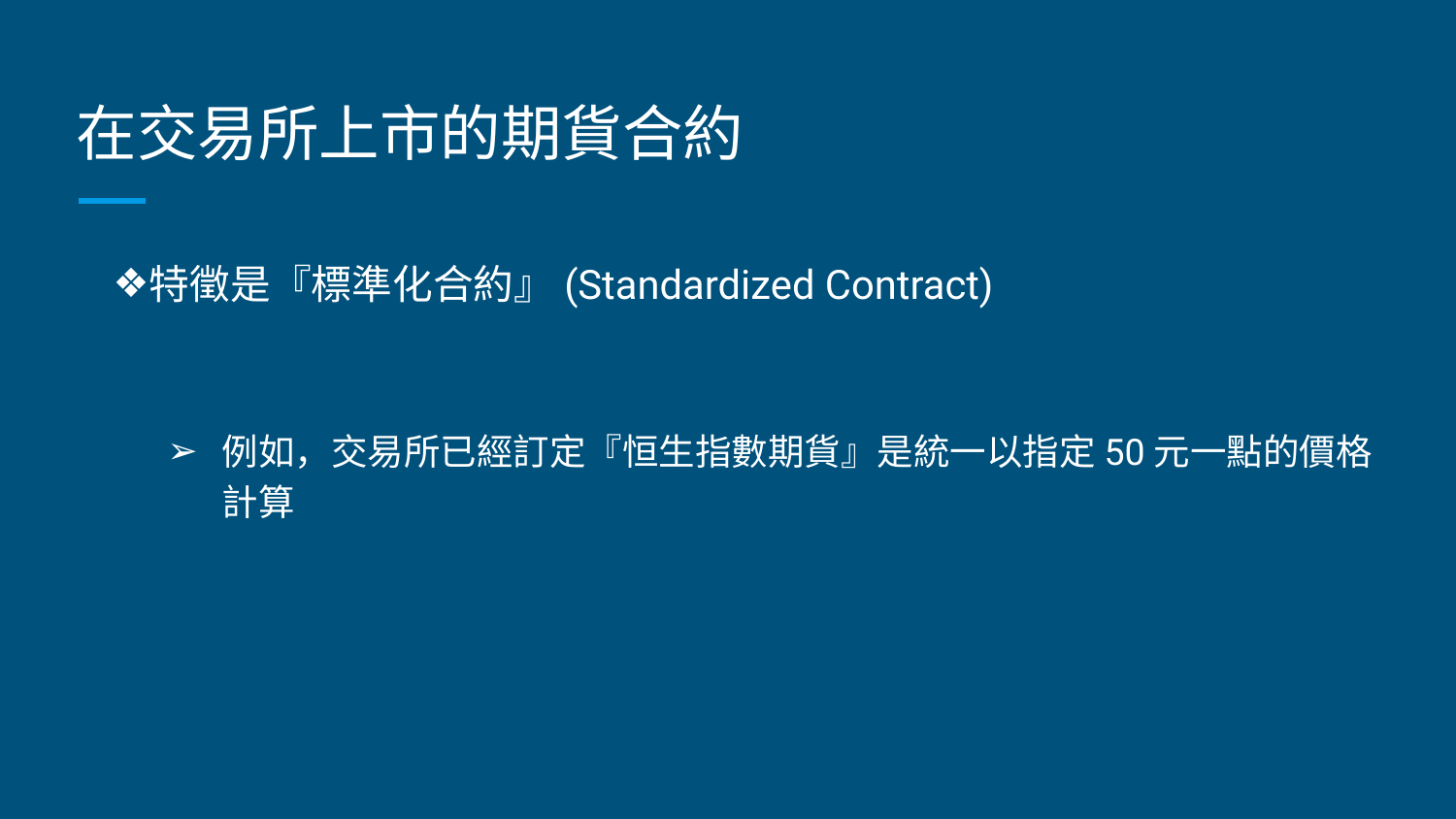

# 在交易所上市的期貨合約
特徵是『標準化合約』(Standardized Contract)

例如，交易所已經訂定『恒生指數期貨』是統一以指定50元一點的價格計算